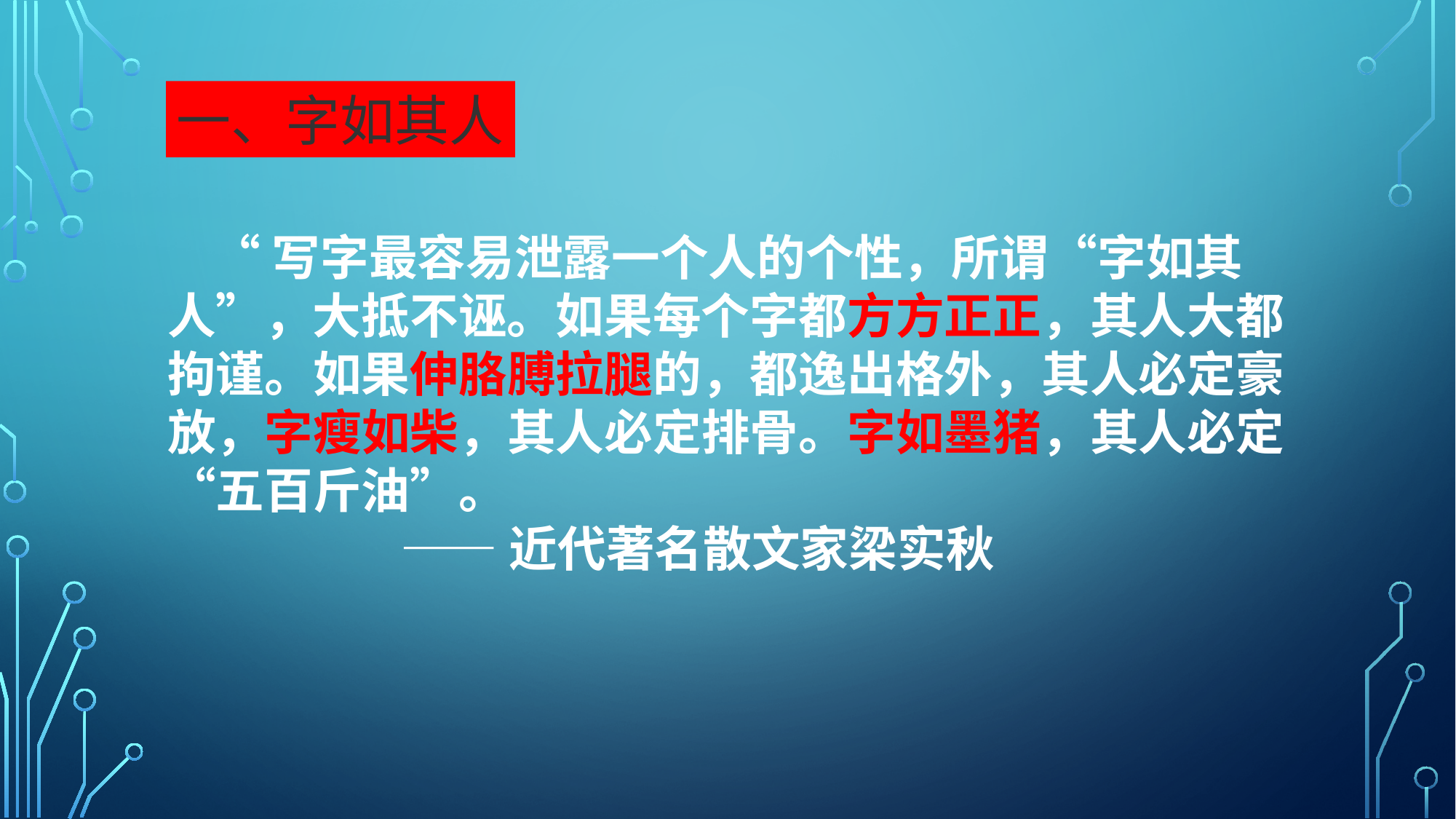

一、字如其人
    “写字最容易泄露一个人的个性，所谓“字如其人”，大抵不诬。如果每个字都方方正正，其人大都拘谨。如果伸胳膊拉腿的，都逸出格外，其人必定豪放，字瘦如柴，其人必定排骨。字如墨猪，其人必定“五百斤油”。
                     ——近代著名散文家梁实秋